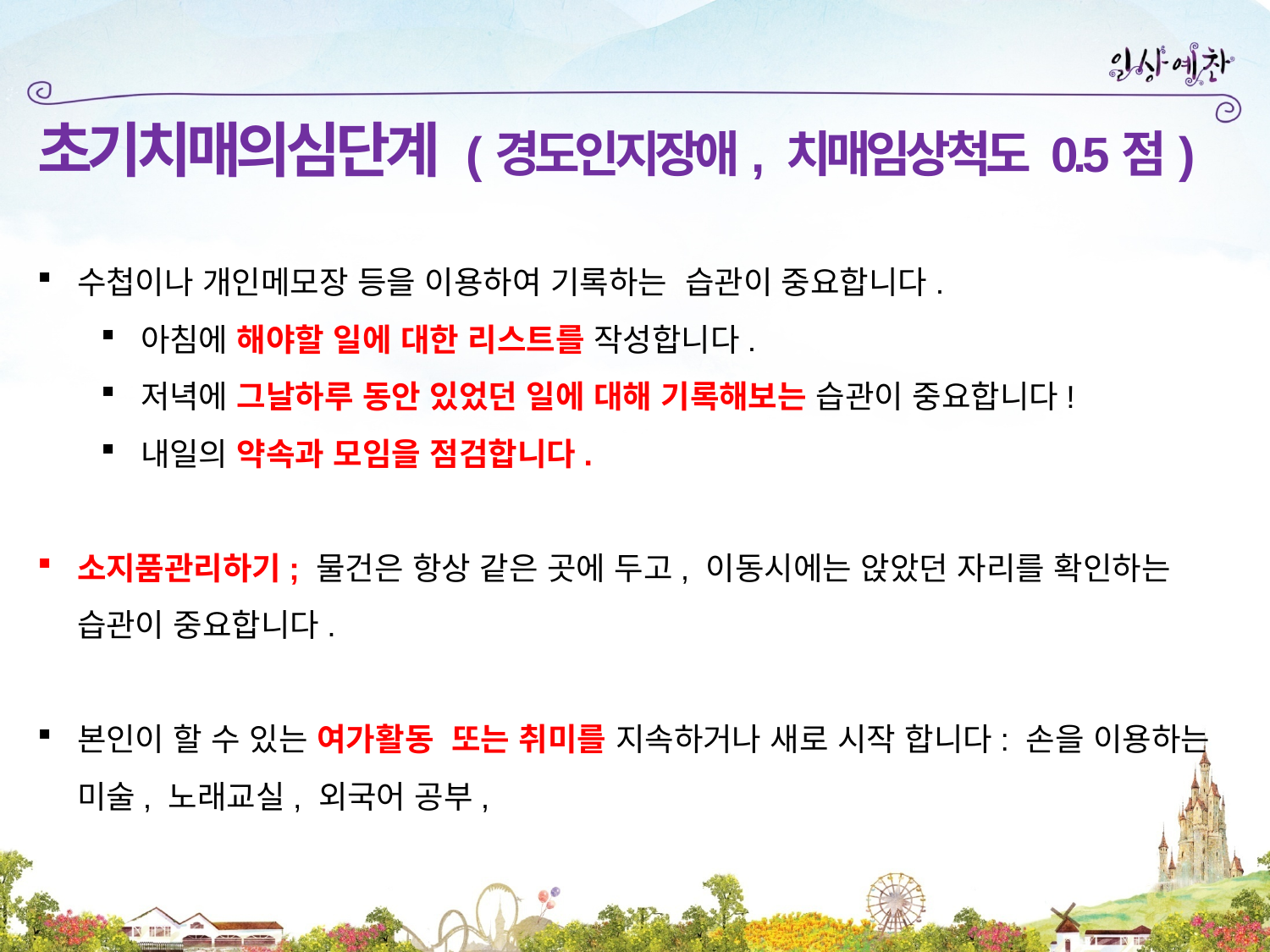

초기치매의심단계 (경도인지장애, 치매임상척도 0.5점)

수첩이나 개인메모장 등을 이용하여 기록하는  습관이 중요합니다.
아침에 해야할 일에 대한 리스트를 작성합니다.
저녁에 그날하루 동안 있었던 일에 대해 기록해보는 습관이 중요합니다!
내일의 약속과 모임을 점검합니다.

소지품관리하기; 물건은 항상 같은 곳에 두고, 이동시에는 앉았던 자리를 확인하는 습관이 중요합니다.

본인이 할 수 있는 여가활동  또는 취미를 지속하거나 새로 시작 합니다: 손을 이용하는 미술, 노래교실, 외국어 공부,